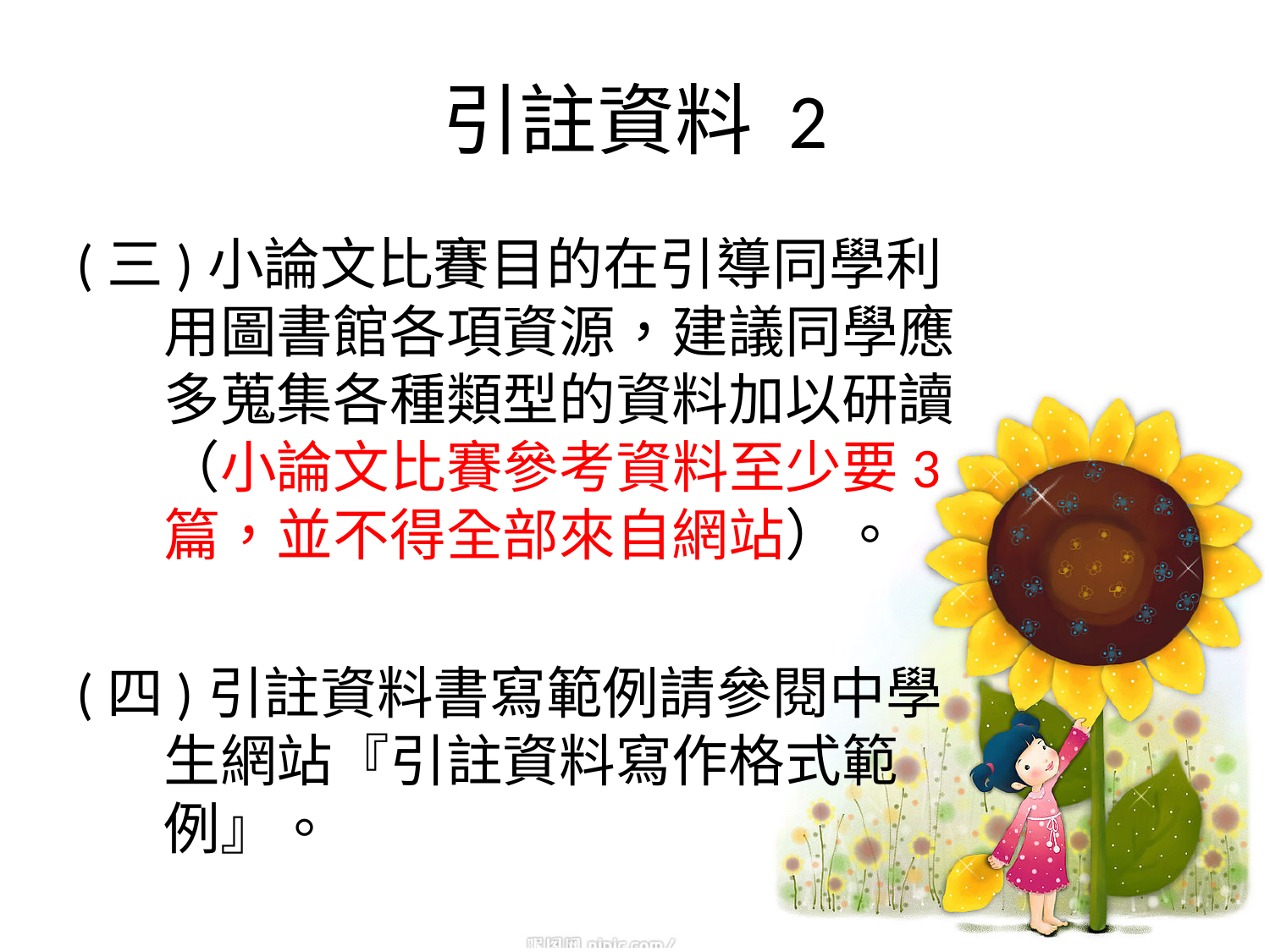

# 引註資料 2
(三)小論文比賽目的在引導同學利用圖書館各項資源，建議同學應多蒐集各種類型的資料加以研讀（小論文比賽參考資料至少要3篇，並不得全部來自網站）。

(四)引註資料書寫範例請參閱中學生網站『引註資料寫作格式範例』。